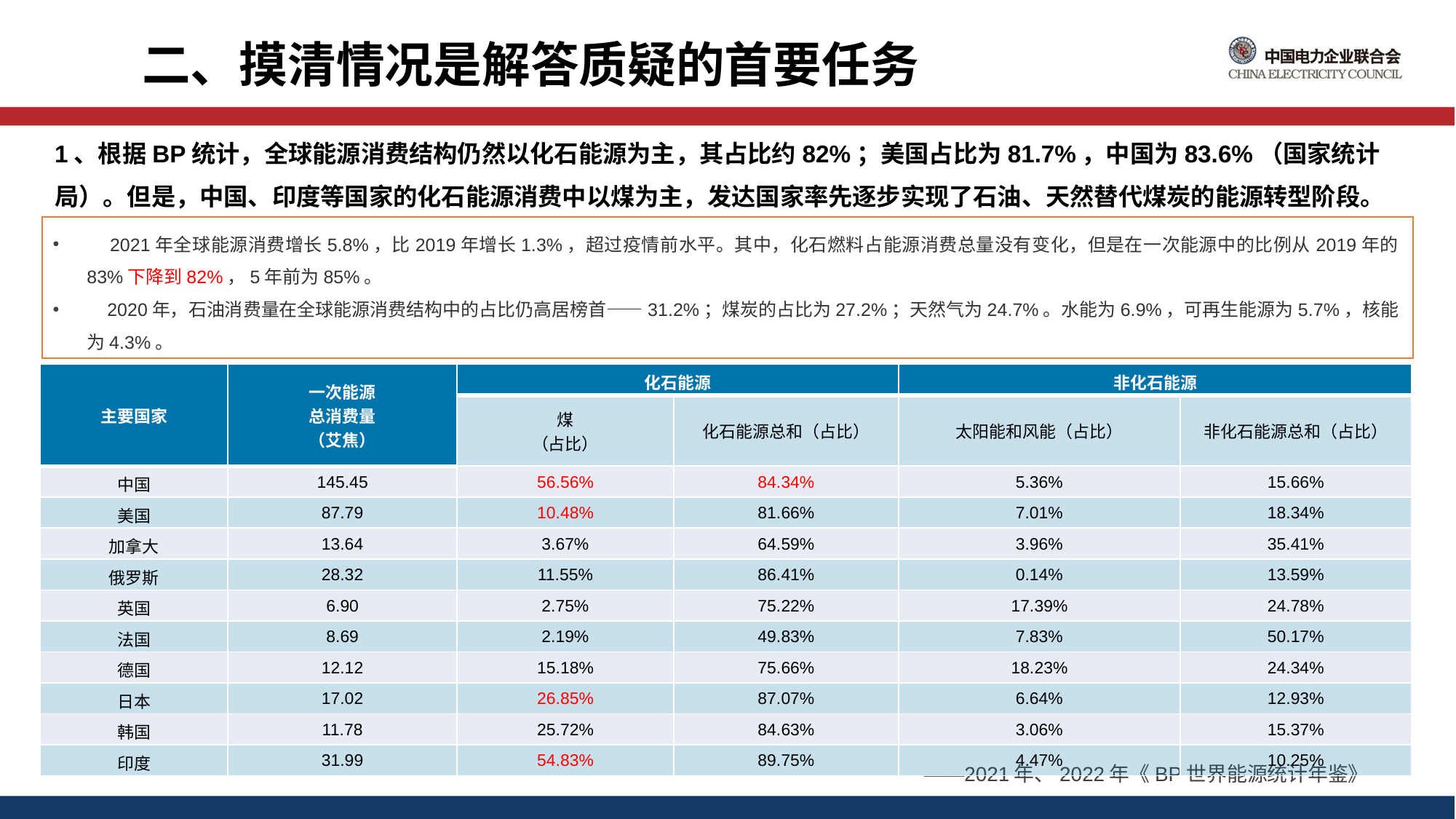

二、摸清情况是解答质疑的首要任务
1、根据BP统计，全球能源消费结构仍然以化石能源为主，其占比约82%；美国占比为81.7%，中国为83.6%（国家统计局）。但是，中国、印度等国家的化石能源消费中以煤为主，发达国家率先逐步实现了石油、天然替代煤炭的能源转型阶段。
     2021年全球能源消费增长5.8%，比2019年增长1.3%，超过疫情前水平。其中，化石燃料占能源消费总量没有变化，但是在一次能源中的比例从2019年的83%下降到82%，5年前为85%。
    2020年，石油消费量在全球能源消费结构中的占比仍高居榜首——31.2%；煤炭的占比为27.2%；天然气为24.7%。水能为6.9%，可再生能源为5.7%，核能为4.3%。
| 主要国家 | 一次能源 总消费量 （艾焦） | 化石能源 |  | 非化石能源 |  |
| --- | --- | --- | --- | --- | --- |
|  |  | 煤 （占比） | 化石能源总和（占比） | 太阳能和风能（占比） | 非化石能源总和（占比） |
| 中国 | 145.45 | 56.56% | 84.34% | 5.36% | 15.66% |
| 美国 | 87.79 | 10.48% | 81.66% | 7.01% | 18.34% |
| 加拿大 | 13.64 | 3.67% | 64.59% | 3.96% | 35.41% |
| 俄罗斯 | 28.32 | 11.55% | 86.41% | 0.14% | 13.59% |
| 英国 | 6.90 | 2.75% | 75.22% | 17.39% | 24.78% |
| 法国 | 8.69 | 2.19% | 49.83% | 7.83% | 50.17% |
| 德国 | 12.12 | 15.18% | 75.66% | 18.23% | 24.34% |
| 日本 | 17.02 | 26.85% | 87.07% | 6.64% | 12.93% |
| 韩国 | 11.78 | 25.72% | 84.63% | 3.06% | 15.37% |
| 印度 | 31.99 | 54.83% | 89.75% | 4.47% | 10.25% |
——2021年、2022年《BP世界能源统计年鉴》